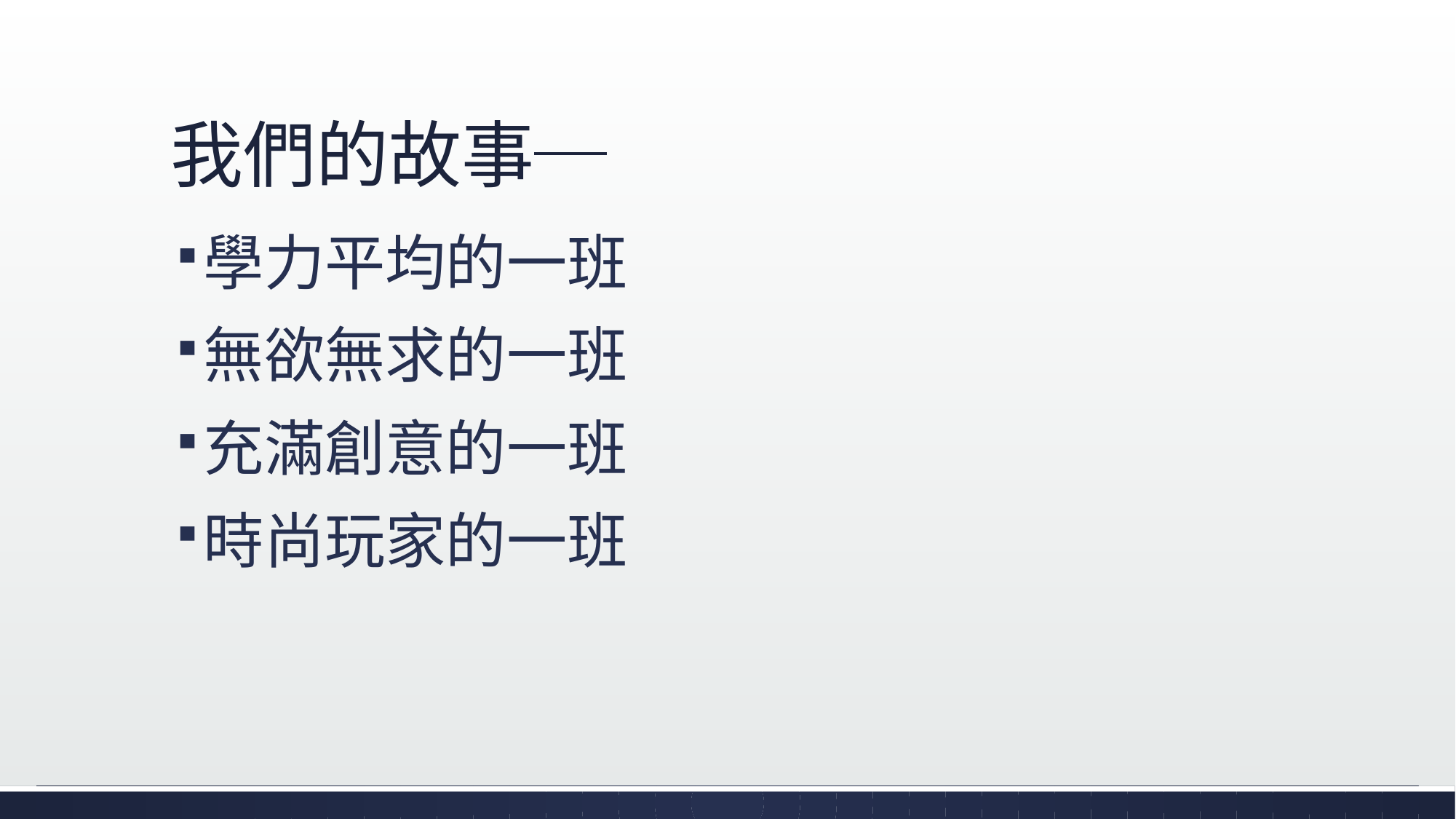

# 我們的故事─
學力平均的一班
無欲無求的一班
充滿創意的一班
時尚玩家的一班